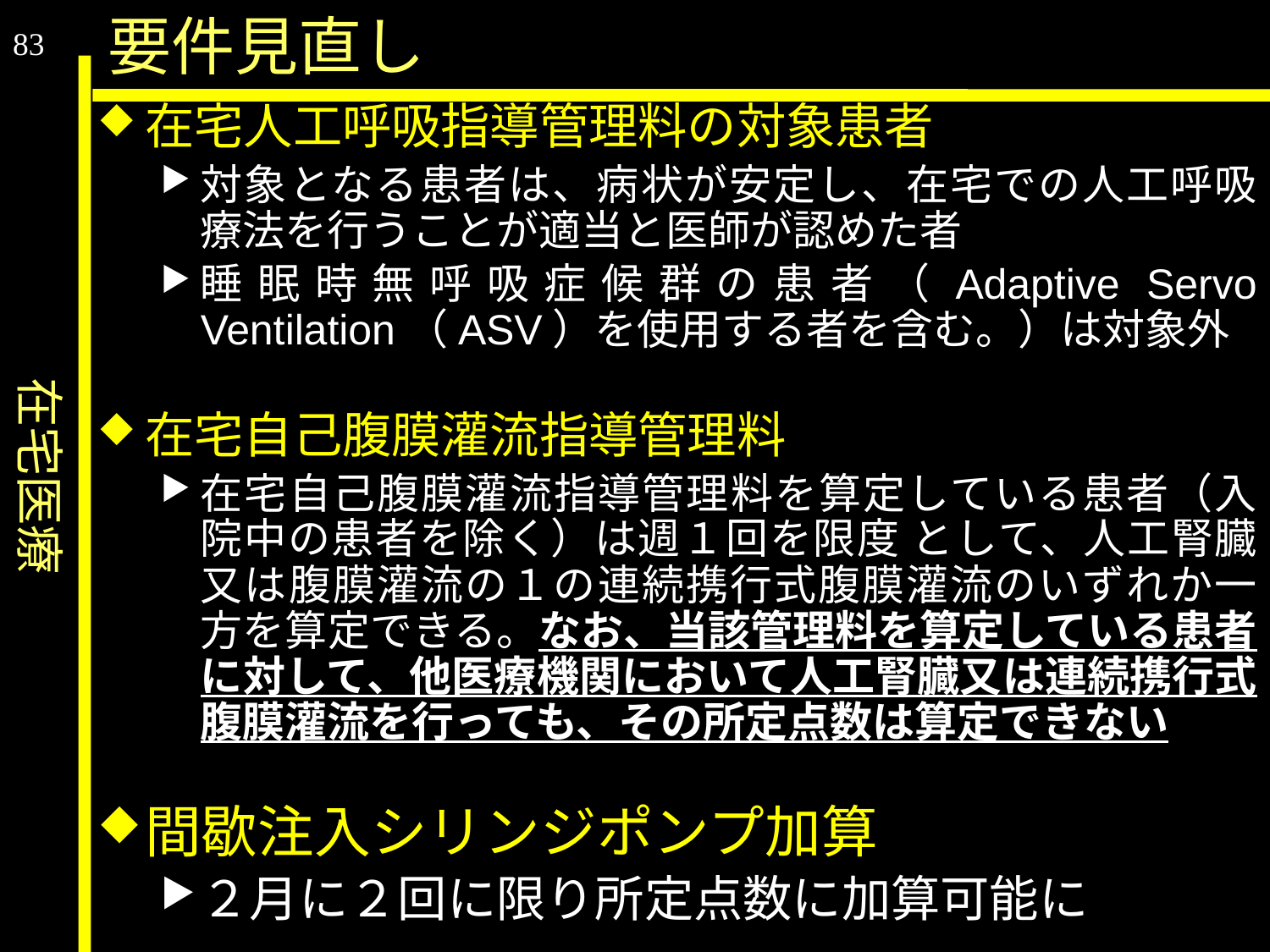

在宅医療
要件見直し
83

在宅人工呼吸指導管理料の対象患者
対象となる患者は、病状が安定し、在宅での人工呼吸療法を行うことが適当と医師が認めた者
睡眠時無呼吸症候群の患者（Adaptive Servo Ventilation（ASV）を使用する者を含む。）は対象外

在宅自己腹膜灌流指導管理料
在宅自己腹膜灌流指導管理料を算定している患者（入院中の患者を除く）は週１回を限度 として、人工腎臓又は腹膜灌流の１の連続携行式腹膜灌流のいずれか一方を算定できる。なお、当該管理料を算定している患者に対して、他医療機関において人工腎臓又は連続携行式腹膜灌流を行っても、その所定点数は算定できない

間歇注入シリンジポンプ加算
２月に２回に限り所定点数に加算可能に